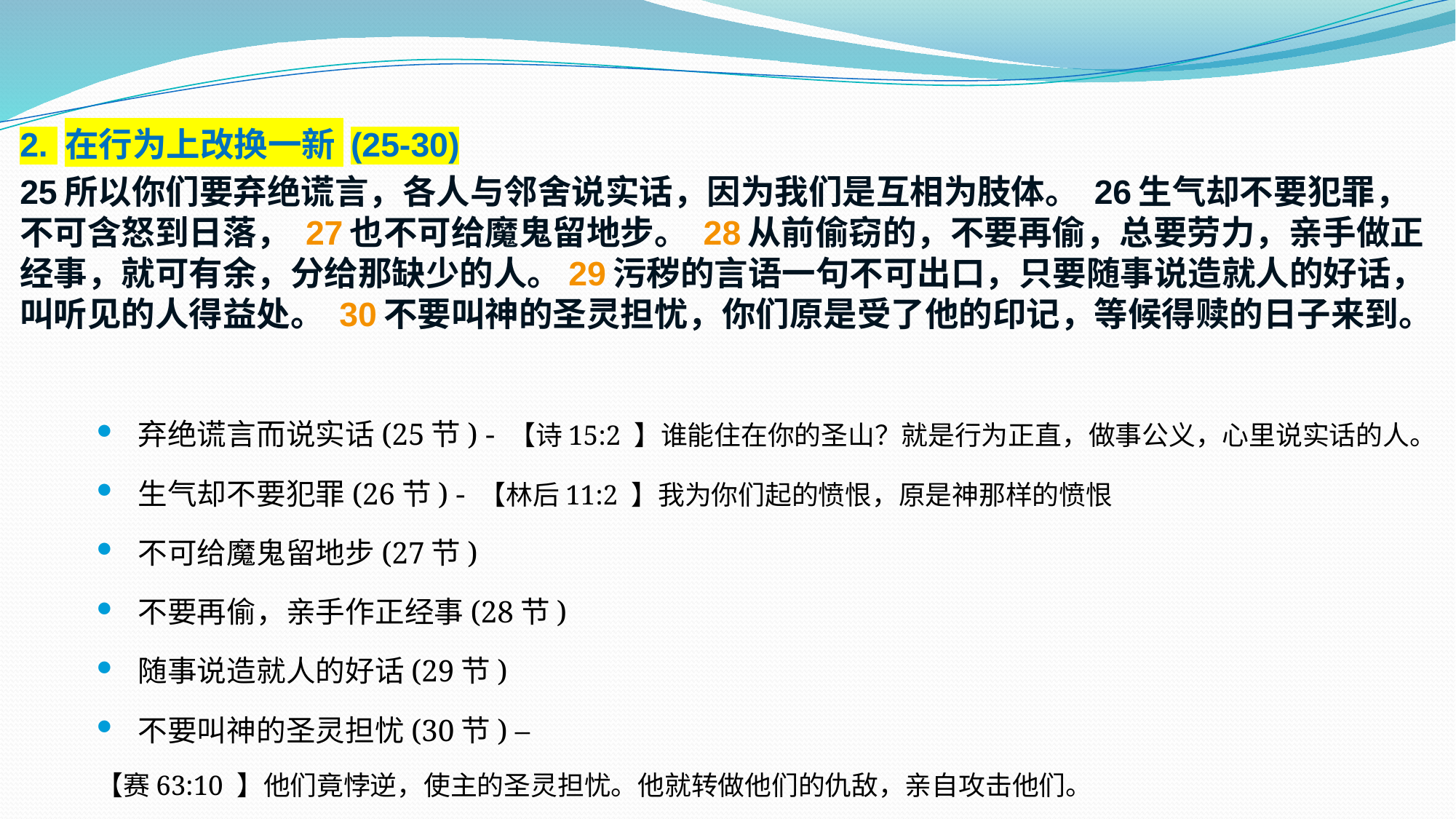

2. 在行为上改换一新 (25-30)
25 所以你们要弃绝谎言，各人与邻舍说实话，因为我们是互相为肢体。 26 生气却不要犯罪，不可含怒到日落， 27 也不可给魔鬼留地步。 28 从前偷窃的，不要再偷，总要劳力，亲手做正经事，就可有余，分给那缺少的人。29 污秽的言语一句不可出口，只要随事说造就人的好话，叫听见的人得益处。 30 不要叫神的圣灵担忧，你们原是受了他的印记，等候得赎的日子来到。

弃绝谎言而说实话(25节) - 【诗15:2 】谁能住在你的圣山？就是行为正直，做事公义，心里说实话的人。
生气却不要犯罪(26节) - 【林后11:2 】我为你们起的愤恨，原是神那样的愤恨
不可给魔鬼留地步(27节)
不要再偷，亲手作正经事(28节)
随事说造就人的好话(29节)
不要叫神的圣灵担忧(30节) –
【赛63:10 】他们竟悖逆，使主的圣灵担忧。他就转做他们的仇敌，亲自攻击他们。